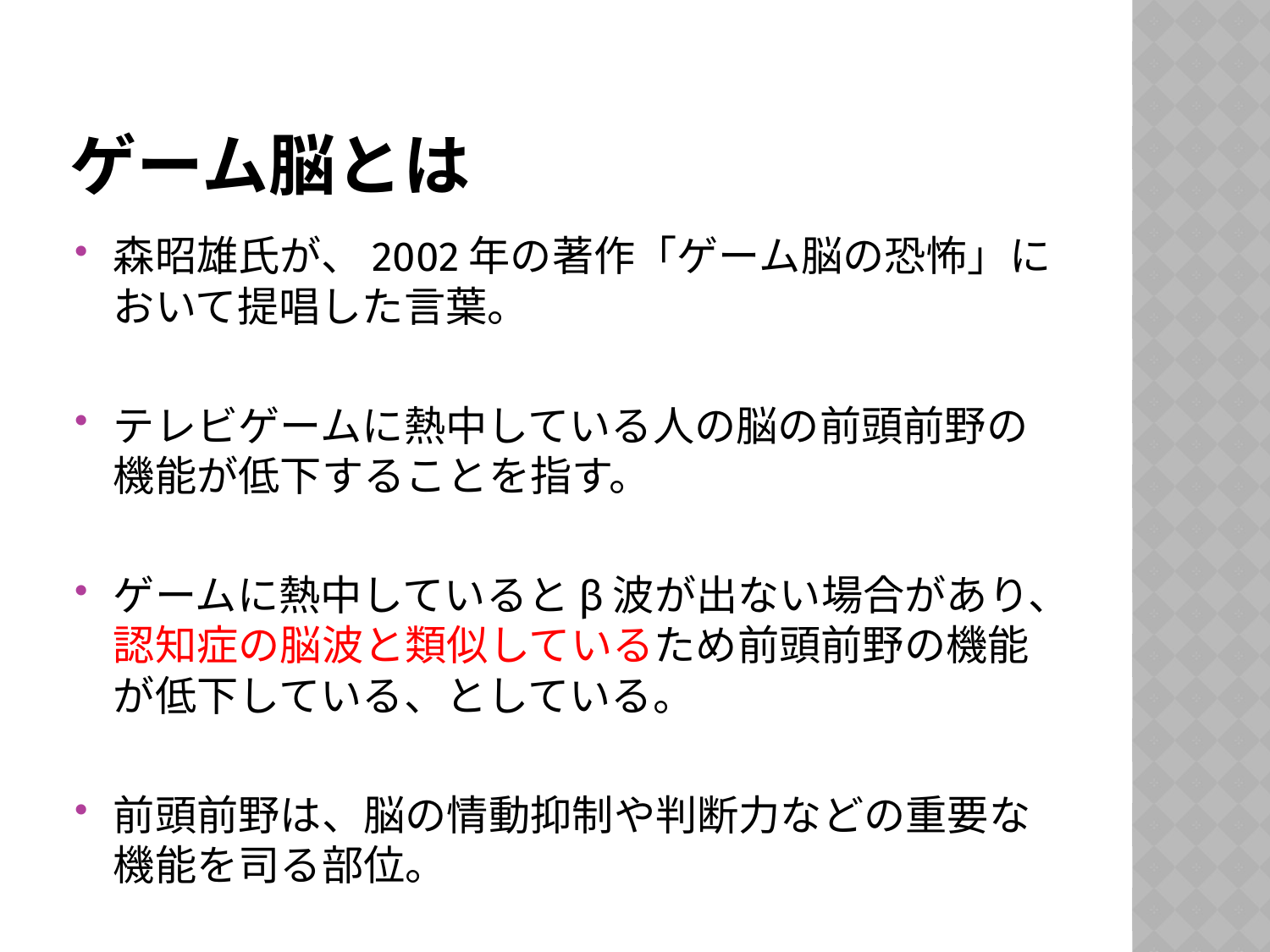

# ゲーム脳とは
森昭雄氏が、2002年の著作「ゲーム脳の恐怖」において提唱した言葉。

テレビゲームに熱中している人の脳の前頭前野の機能が低下することを指す。

ゲームに熱中しているとβ波が出ない場合があり、認知症の脳波と類似しているため前頭前野の機能が低下している、としている。

前頭前野は、脳の情動抑制や判断力などの重要な機能を司る部位。